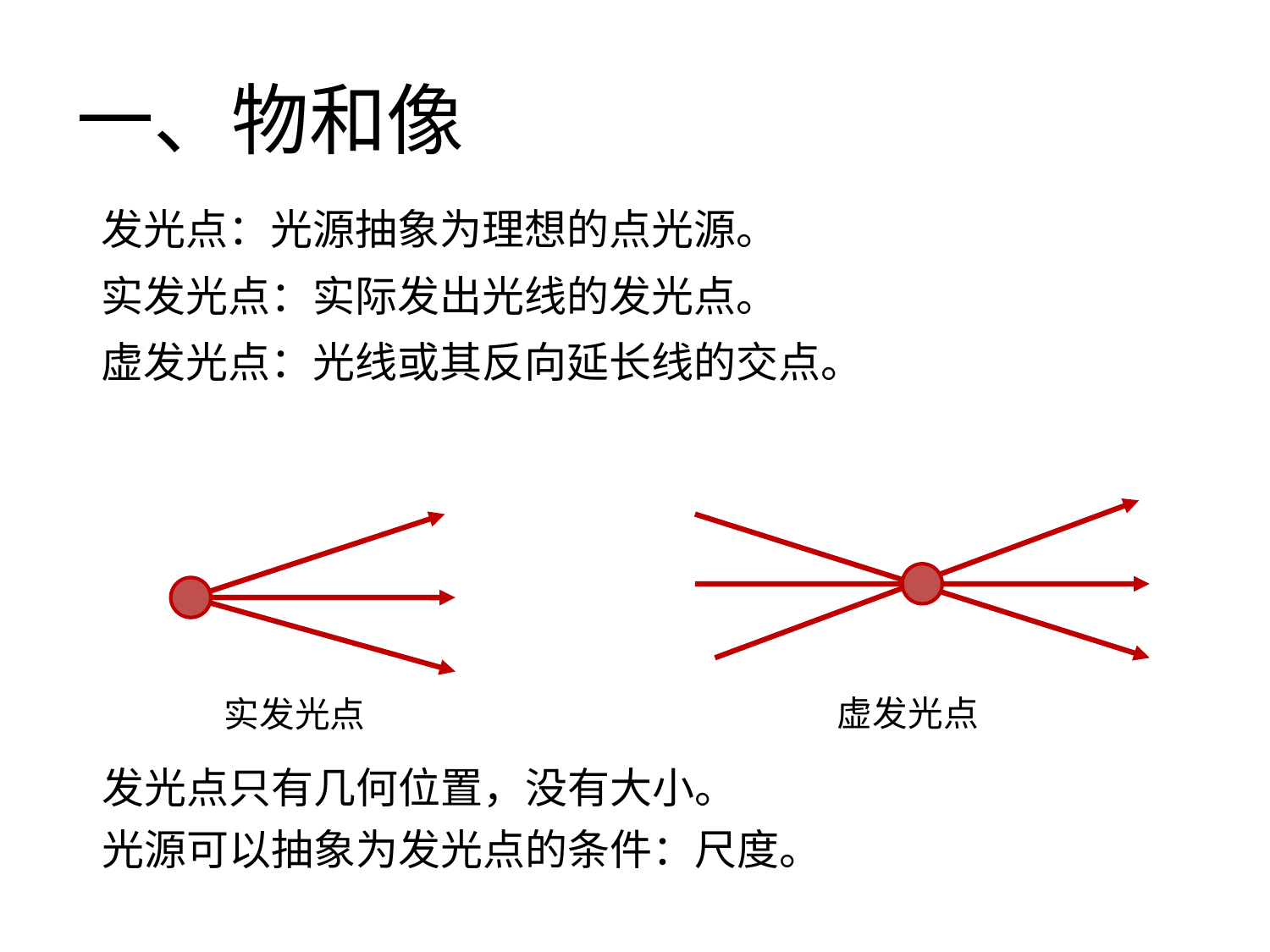

# 一、物和像
    发光点：光源抽象为理想的点光源。
    实发光点：实际发出光线的发光点。
    虚发光点：光线或其反向延长线的交点。

虚发光点
实发光点
发光点只有几何位置，没有大小。
光源可以抽象为发光点的条件：尺度。